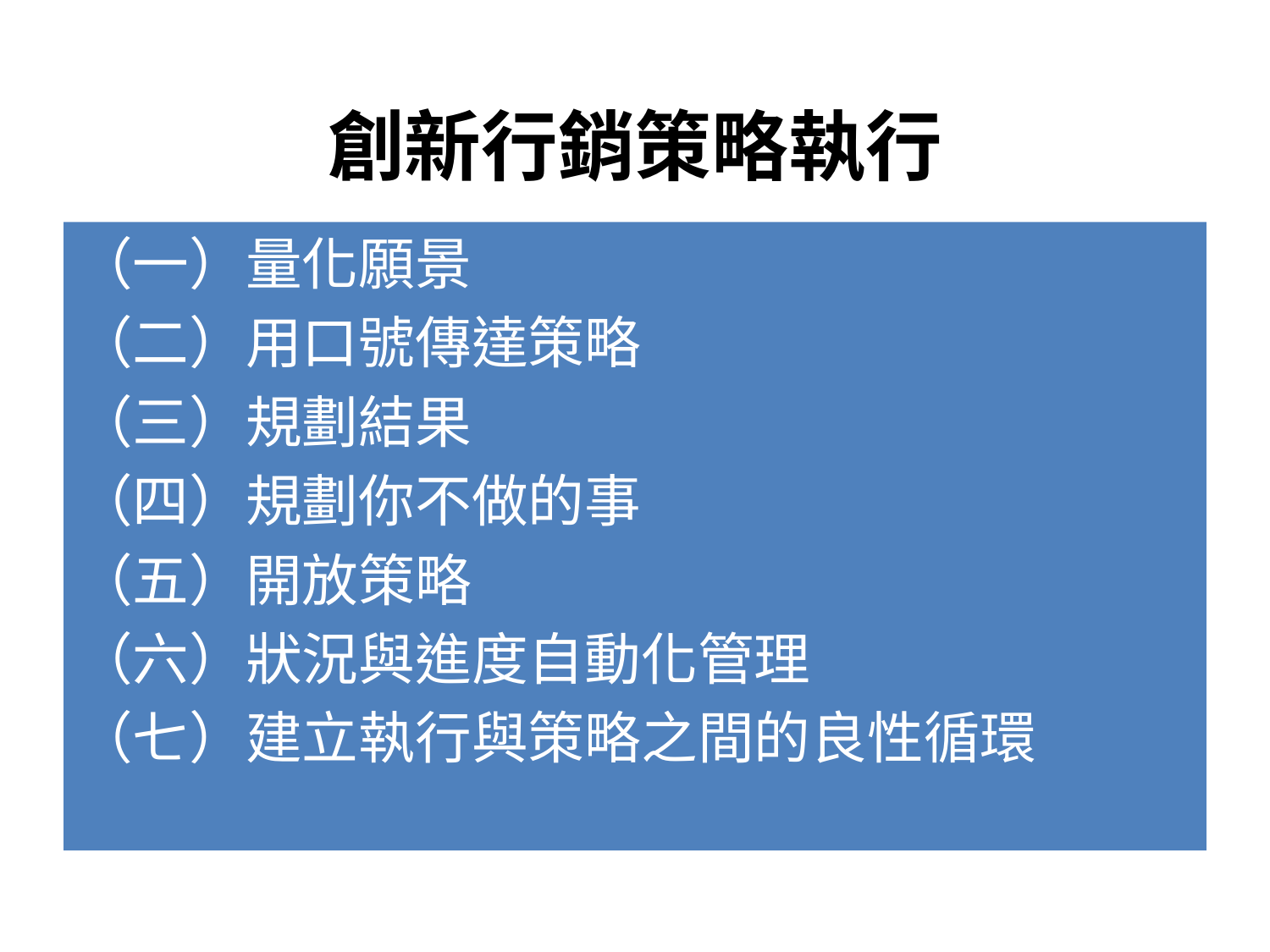

# 創新行銷策略執行
（一）量化願景
（二）用口號傳達策略
（三）規劃結果
（四）規劃你不做的事
（五）開放策略
（六）狀況與進度自動化管理
（七）建立執行與策略之間的良性循環